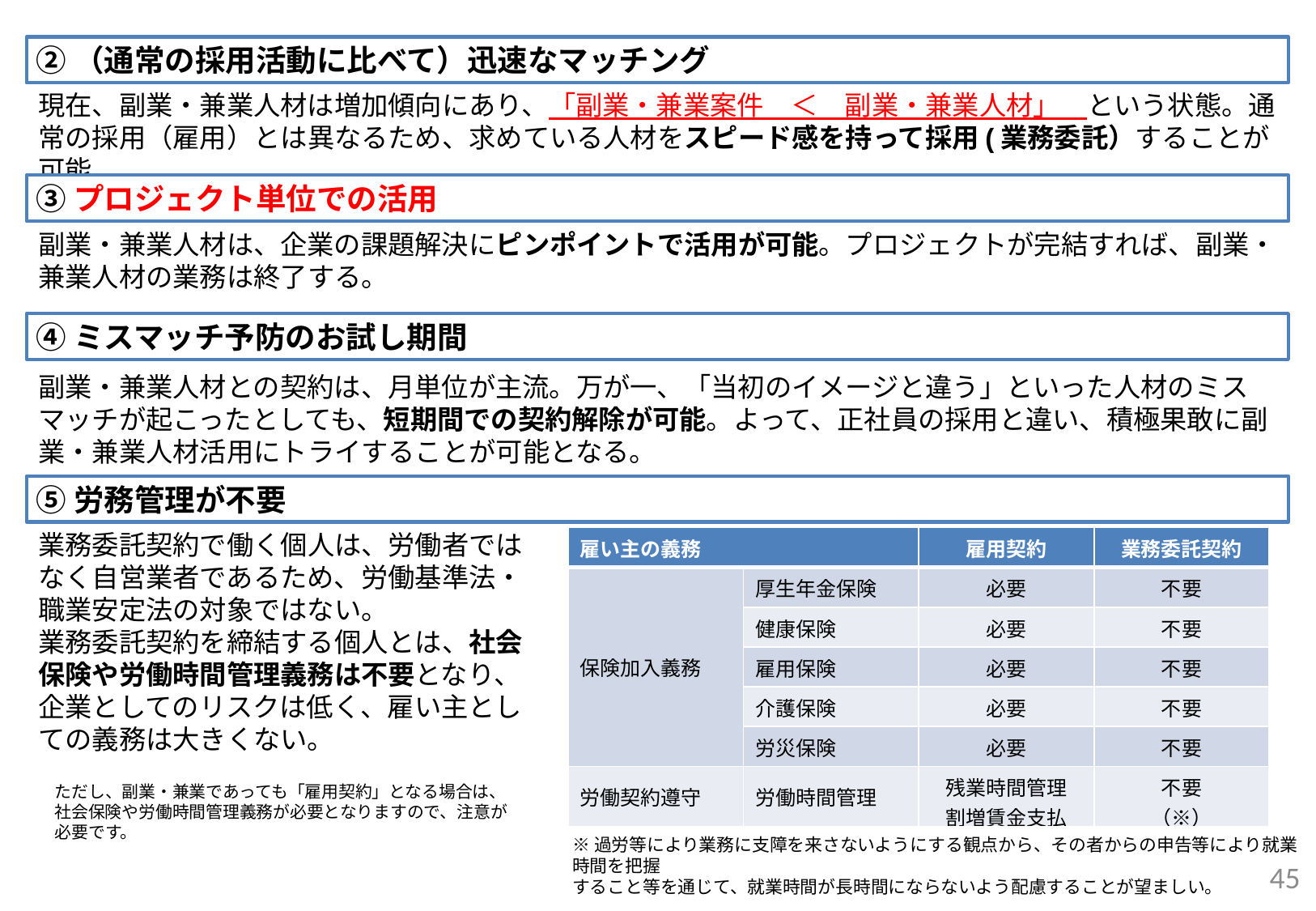

②（通常の採用活動に比べて）迅速なマッチング
現在、副業・兼業人材は増加傾向にあり、「副業・兼業案件　＜　副業・兼業人材」　という状態。通常の採用（雇用）とは異なるため、求めている人材をスピード感を持って採用(業務委託）することが可能。
③プロジェクト単位での活用
副業・兼業人材は、企業の課題解決にピンポイントで活用が可能。プロジェクトが完結すれば、副業・兼業人材の業務は終了する。
④ミスマッチ予防のお試し期間
副業・兼業人材との契約は、月単位が主流。万が一、「当初のイメージと違う」といった人材のミスマッチが起こったとしても、短期間での契約解除が可能。よって、正社員の採用と違い、積極果敢に副業・兼業人材活用にトライすることが可能となる。
⑤労務管理が不要
業務委託契約で働く個人は、労働者ではなく自営業者であるため、労働基準法・職業安定法の対象ではない。
業務委託契約を締結する個人とは、社会保険や労働時間管理義務は不要となり、企業としてのリスクは低く、雇い主としての義務は大きくない。
| 雇い主の義務 |  | 雇用契約 | 業務委託契約 |
| --- | --- | --- | --- |
| 保険加入義務 | 厚生年金保険 | 必要 | 不要 |
|  | 健康保険 | 必要 | 不要 |
|  | 雇用保険 | 必要 | 不要 |
|  | 介護保険 | 必要 | 不要 |
|  | 労災保険 | 必要 | 不要 |
| 労働契約遵守 | 労働時間管理 | 残業時間管理 割増賃金支払 | 不要 （※） |
ただし、副業・兼業であっても「雇用契約」となる場合は、社会保険や労働時間管理義務が必要となりますので、注意が必要です。
※過労等により業務に支障を来さないようにする観点から、その者からの申告等により就業時間を把握
すること等を通じて、就業時間が長時間にならないよう配慮することが望ましい。
45